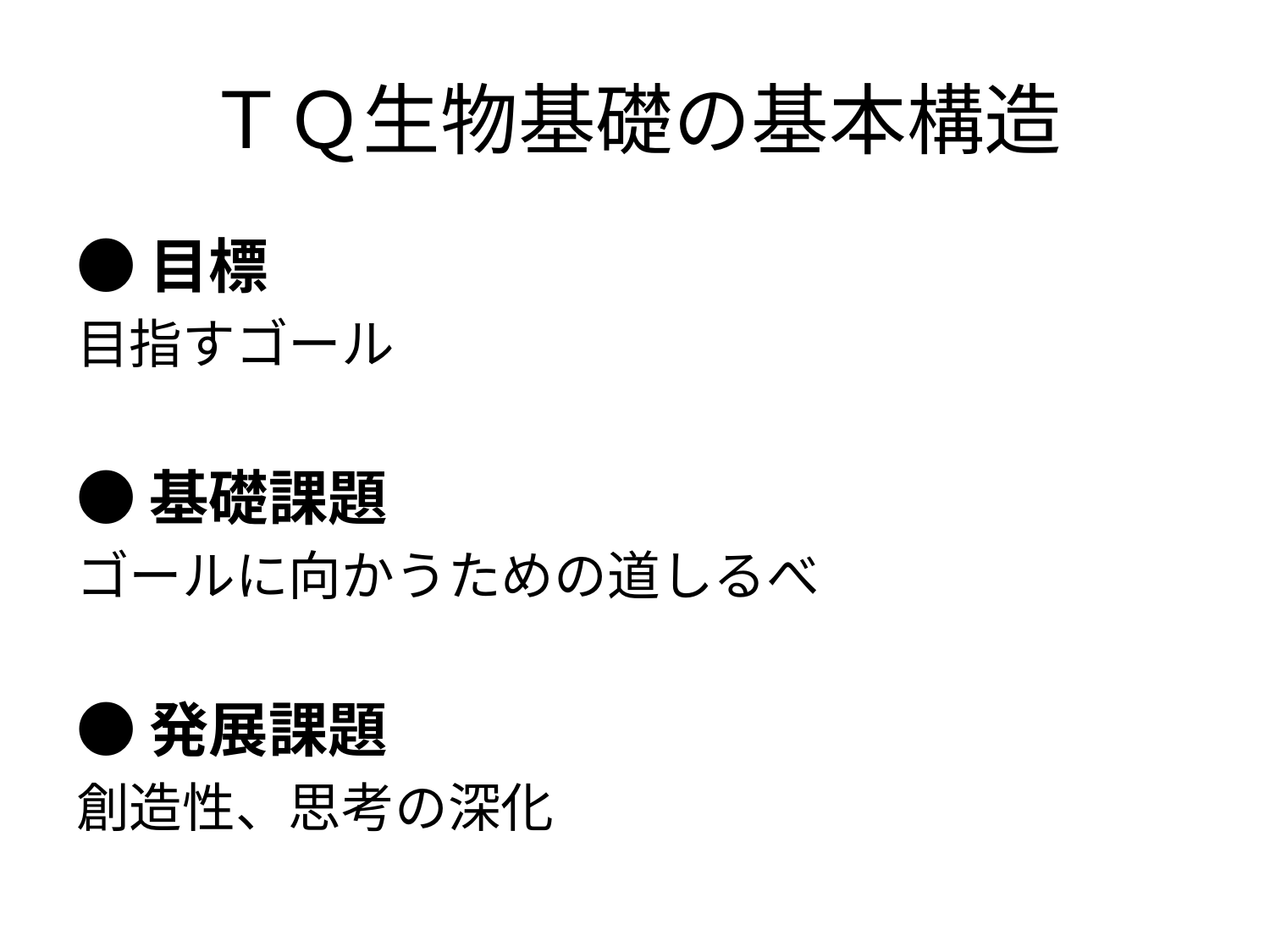

# ＴＱ生物基礎の基本構造
●目標
目指すゴール

●基礎課題
ゴールに向かうための道しるべ

●発展課題
創造性、思考の深化